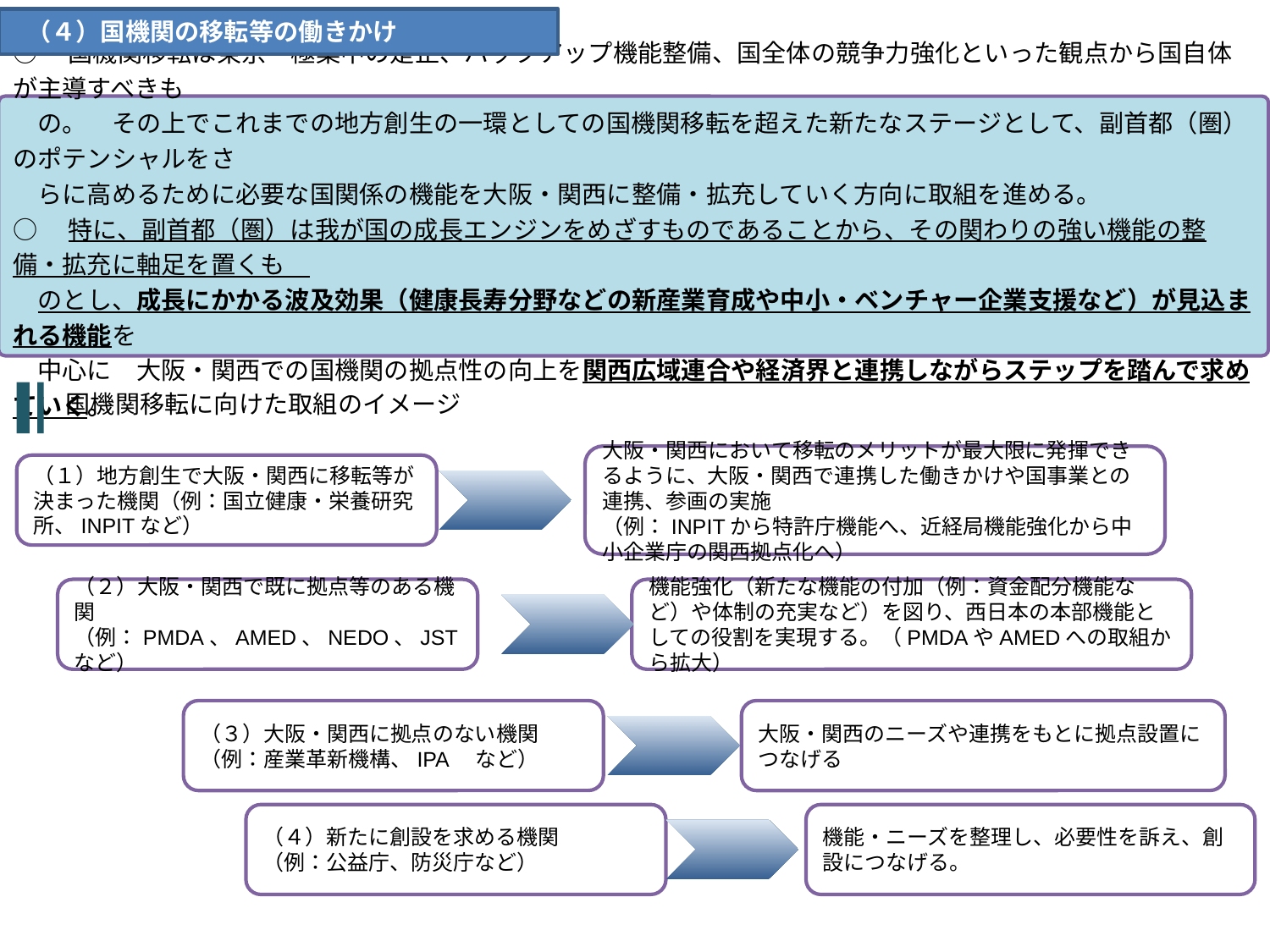

（４）国機関の移転等の働きかけ
○　国機関移転は東京一極集中の是正、バックアップ機能整備、国全体の競争力強化といった観点から国自体が主導すべきも
　の。　その上でこれまでの地方創生の一環としての国機関移転を超えた新たなステージとして、副首都（圏）のポテンシャルをさ
　らに高めるために必要な国関係の機能を大阪・関西に整備・拡充していく方向に取組を進める。
○　特に、副首都（圏）は我が国の成長エンジンをめざすものであることから、その関わりの強い機能の整備・拡充に軸足を置くも
　のとし、成長にかかる波及効果（健康長寿分野などの新産業育成や中小・ベンチャー企業支援など）が見込まれる機能を
　中心に　大阪・関西での国機関の拠点性の向上を関西広域連合や経済界と連携しながらステップを踏んで求めていく。

国機関移転に向けた取組のイメージ
大阪・関西において移転のメリットが最大限に発揮できるように、大阪・関西で連携した働きかけや国事業との連携、参画の実施
（例：INPITから特許庁機能へ、近経局機能強化から中小企業庁の関西拠点化へ）
（１）地方創生で大阪・関西に移転等が決まった機関（例：国立健康・栄養研究所、INPITなど）

（２）大阪・関西で既に拠点等のある機関
（例：PMDA、AMED、NEDO、JSTなど）
機能強化（新たな機能の付加（例：資金配分機能など）や体制の充実など）を図り、西日本の本部機能としての役割を実現する。（PMDAやAMEDへの取組から拡大）

（３）大阪・関西に拠点のない機関
（例：産業革新機構、IPA　など）
大阪・関西のニーズや連携をもとに拠点設置につなげる

（４）新たに創設を求める機関
（例：公益庁、防災庁など）
機能・ニーズを整理し、必要性を訴え、創設につなげる。